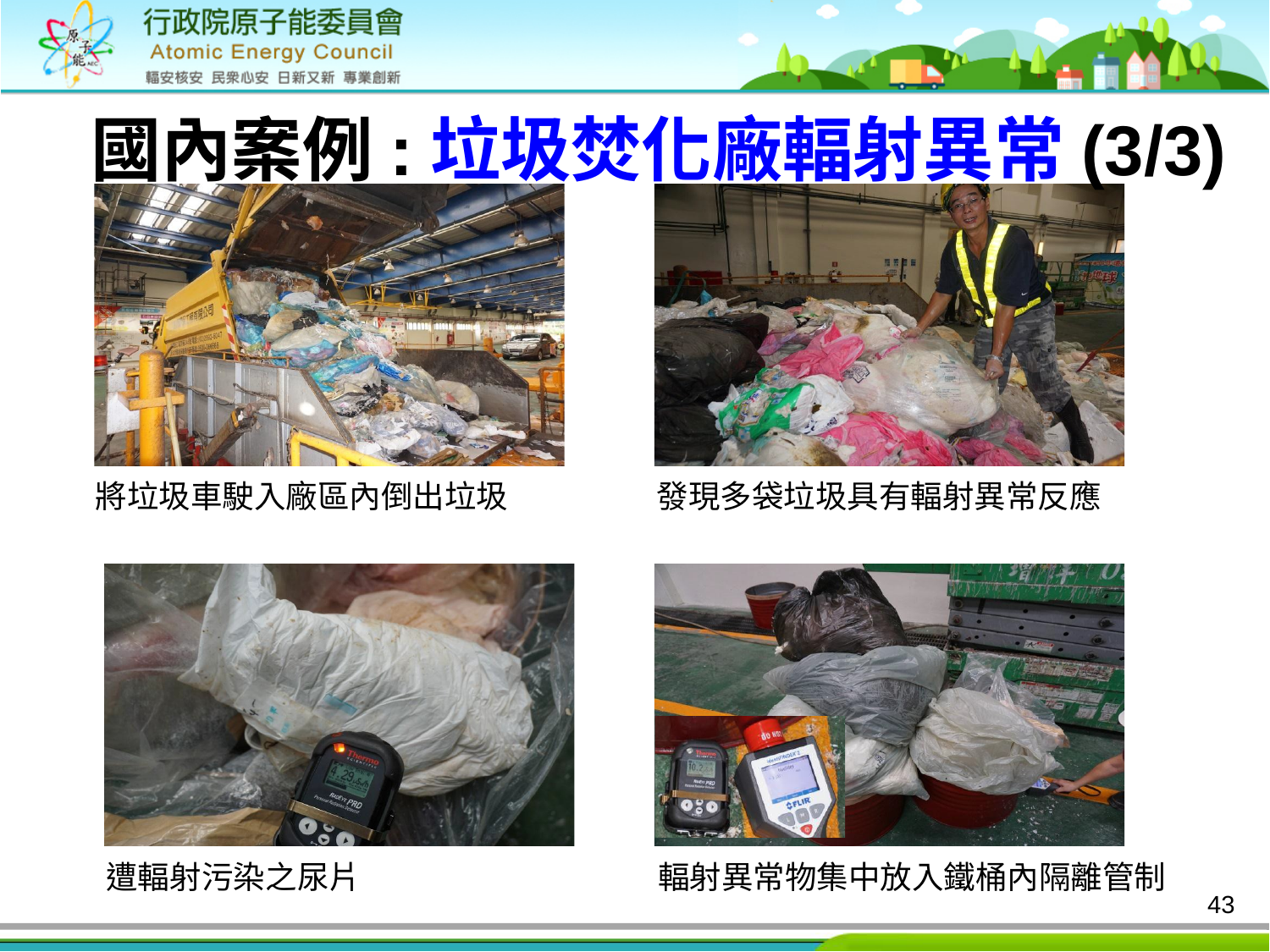

# 國內案例:垃圾焚化廠輻射異常(3/3)

將垃圾車駛入廠區內倒出垃圾
發現多袋垃圾具有輻射異常反應

輻射異常物集中放入鐵桶內隔離管制
遭輻射污染之尿片
43